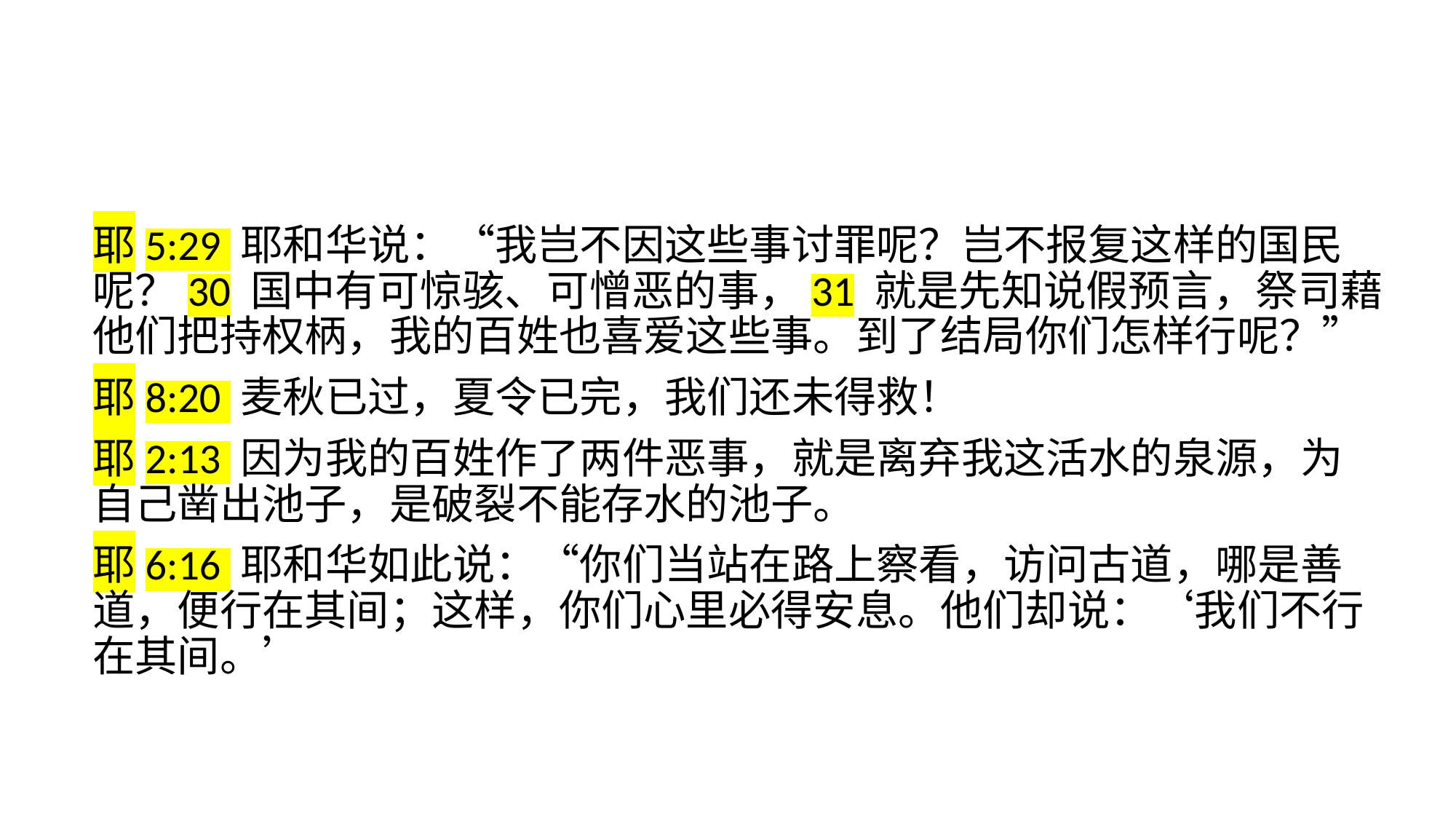

耶5:29 耶和华说：“我岂不因这些事讨罪呢？岂不报复这样的国民呢？30 国中有可惊骇、可憎恶的事，31 就是先知说假预言，祭司藉他们把持权柄，我的百姓也喜爱这些事。到了结局你们怎样行呢？”
耶8:20 麦秋已过，夏令已完，我们还未得救！
耶2:13 因为我的百姓作了两件恶事，就是离弃我这活水的泉源，为自己凿出池子，是破裂不能存水的池子。
耶6:16 耶和华如此说：“你们当站在路上察看，访问古道，哪是善道，便行在其间；这样，你们心里必得安息。他们却说：‘我们不行在其间。’